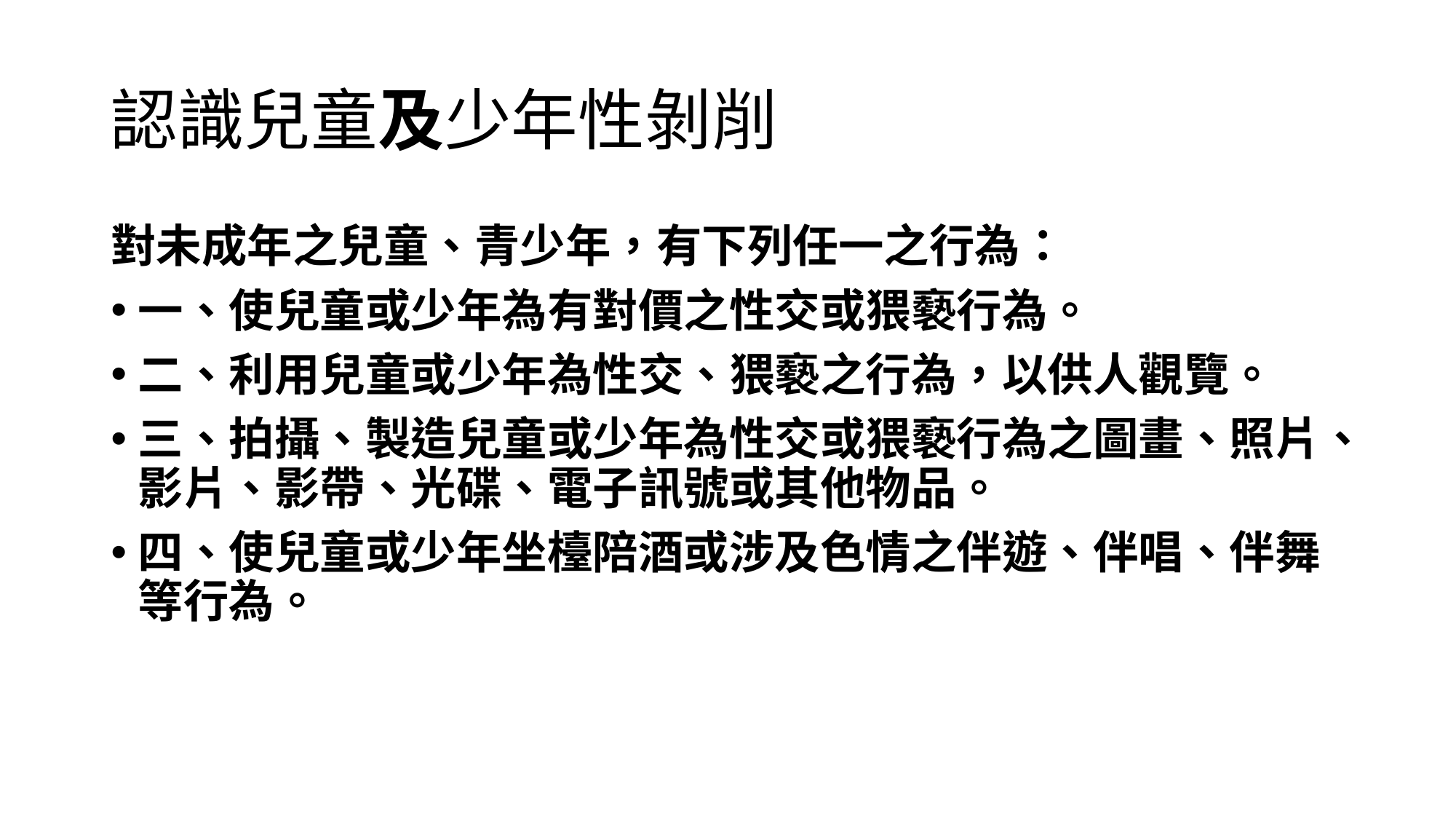

# 認識兒童及少年性剝削
對未成年之兒童、青少年，有下列任一之行為：
一、使兒童或少年為有對價之性交或猥褻行為。
二、利用兒童或少年為性交、猥褻之行為，以供人觀覽。
三、拍攝、製造兒童或少年為性交或猥褻行為之圖畫、照片、影片、影帶、光碟、電子訊號或其他物品。
四、使兒童或少年坐檯陪酒或涉及色情之伴遊、伴唱、伴舞等行為。